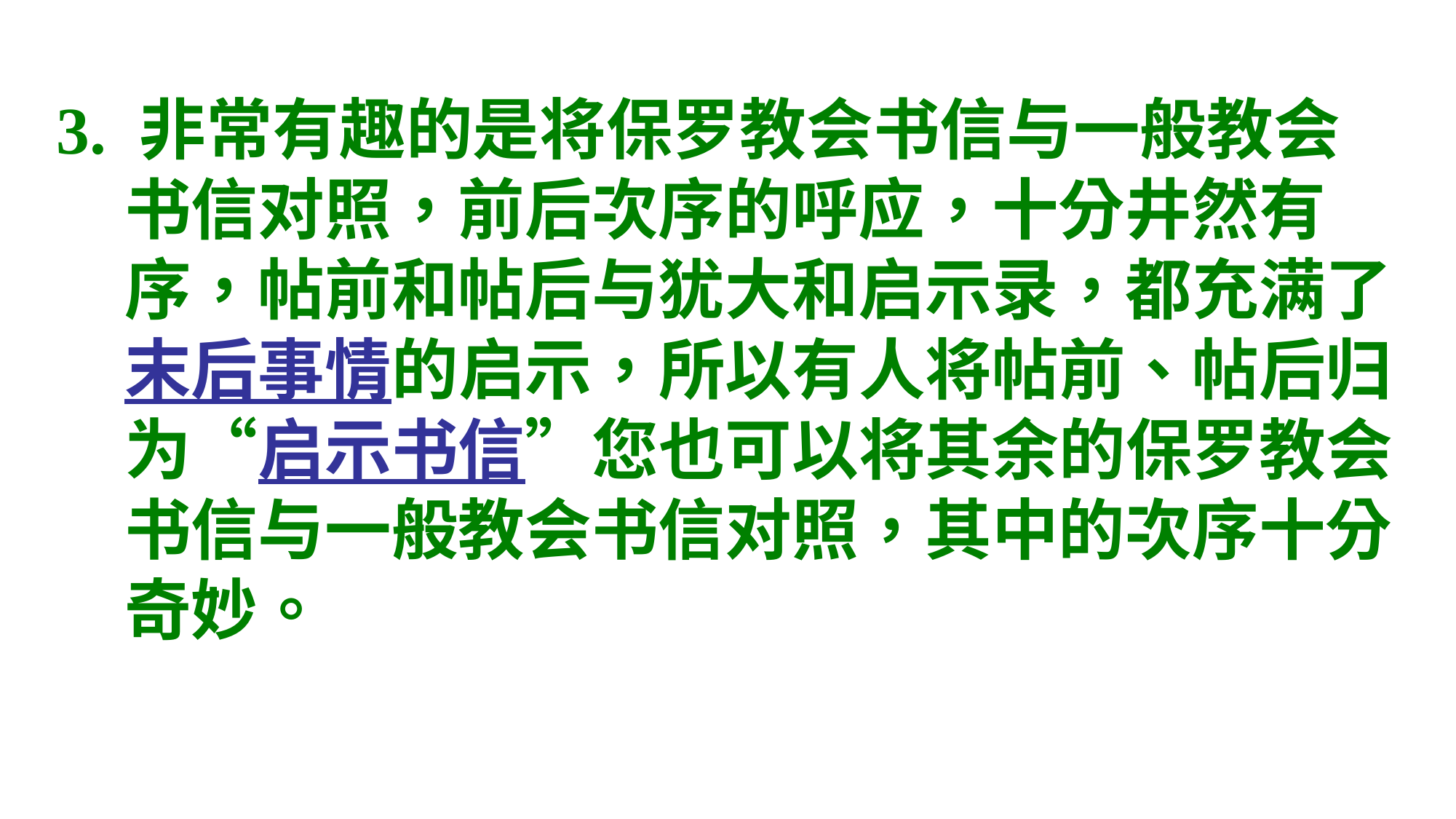

3. 非常有趣的是将保罗教会书信与一般教会书信对照，前后次序的呼应，十分井然有序，帖前和帖后与犹大和启示录，都充满了末后事情的启示，所以有人将帖前、帖后归为“启示书信”您也可以将其余的保罗教会书信与一般教会书信对照，其中的次序十分奇妙。